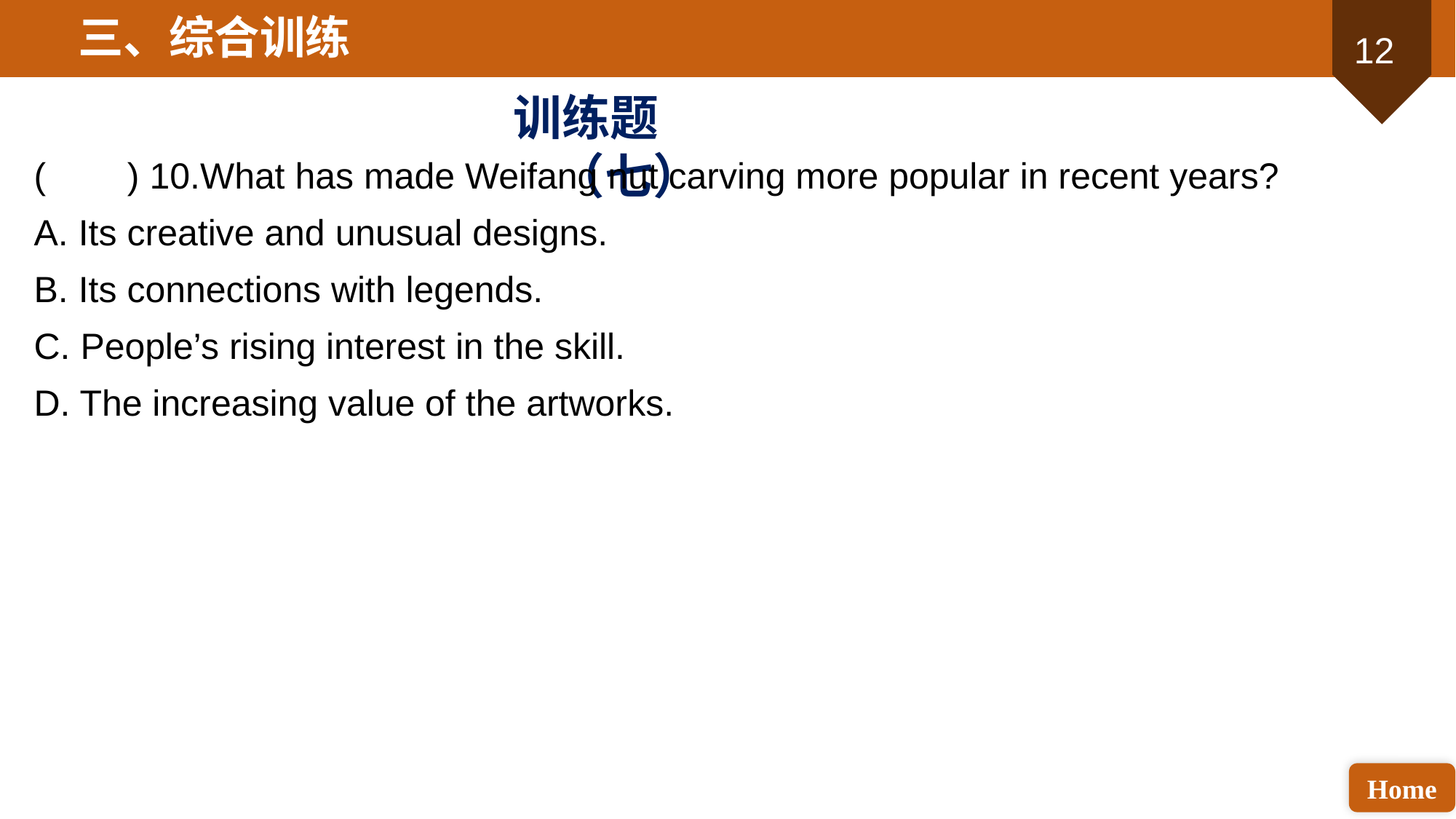

三、综合训练
训练题（七）
(        ) 10.What has made Weifang nut carving more popular in recent years?
A. Its creative and unusual designs.
B. Its connections with legends.
C. People’s rising interest in the skill.
D. The increasing value of the artworks.